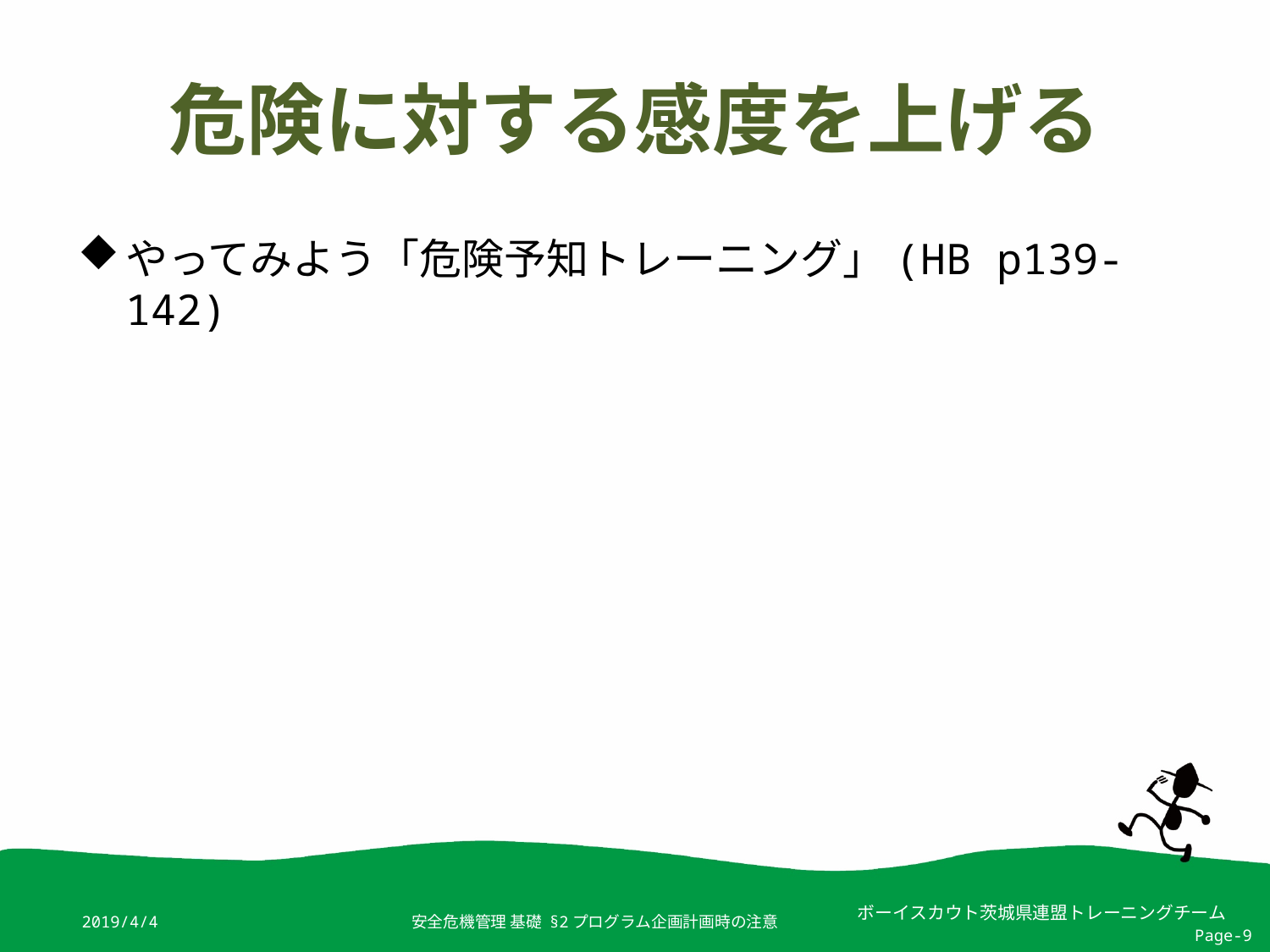

# 危険に対する感度を上げる
やってみよう「危険予知トレーニング」(HB p139-142)

2019/4/4
安全危機管理 基礎 §2プログラム企画計画時の注意
Page-9